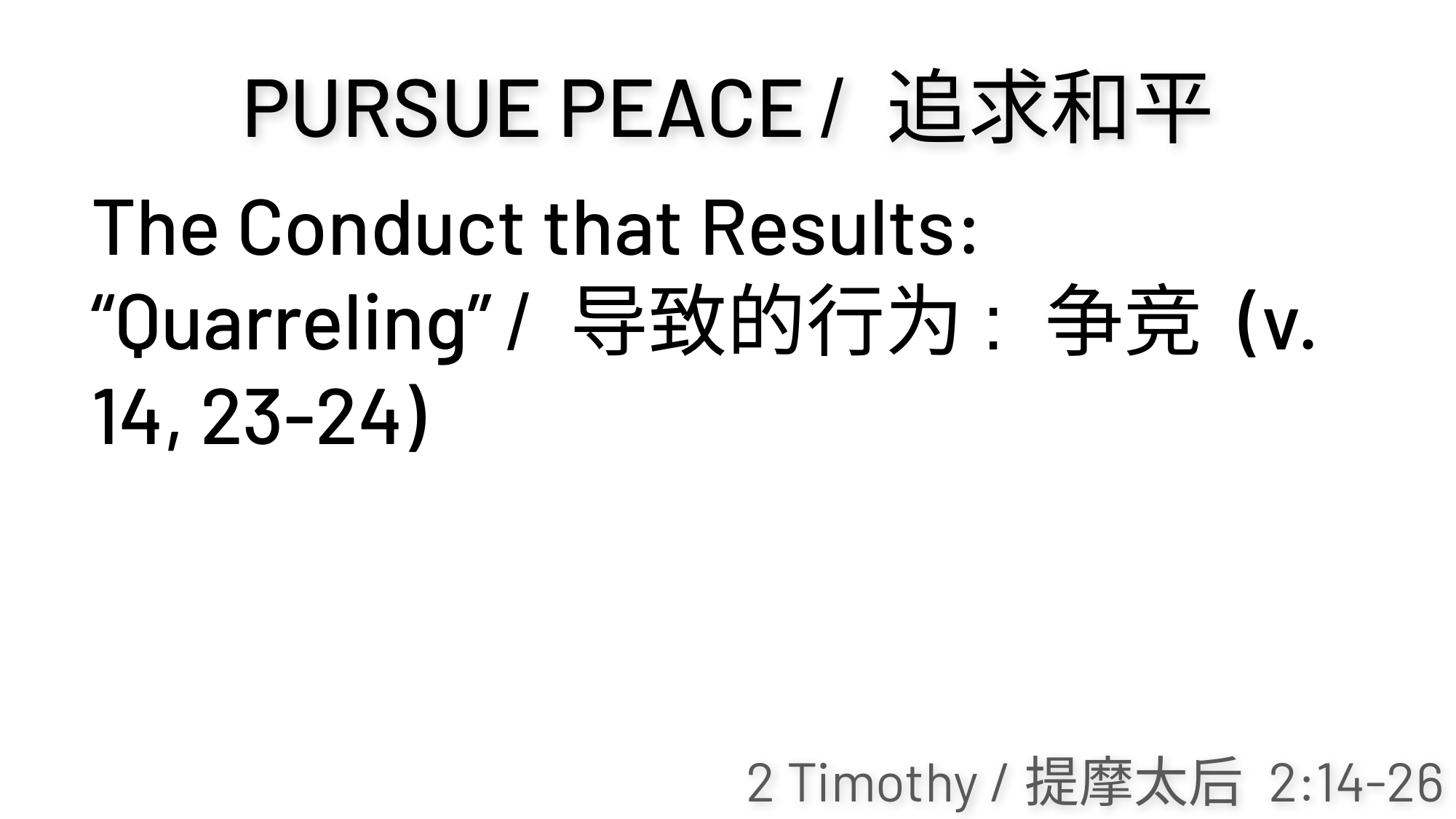

PURSUE PEACE / 追求和平
The Conduct that Results: “Quarreling” / 导致的行为: 争竞 (v. 14, 23-24)
2 Timothy /提摩太后 2:14-26